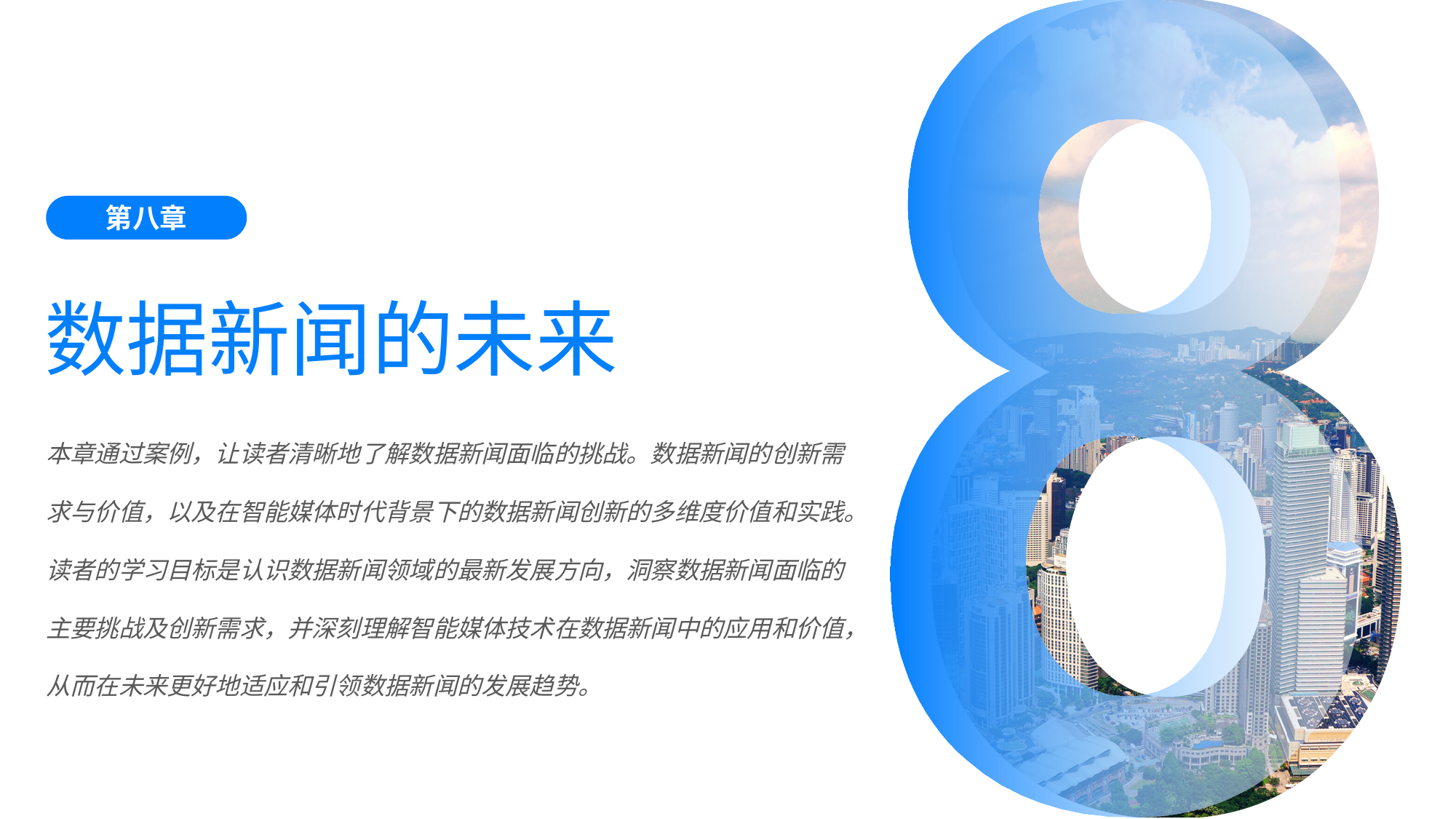

第八章
数据新闻的未来
本章通过案例，让读者清晰地了解数据新闻面临的挑战。数据新闻的创新需求与价值，以及在智能媒体时代背景下的数据新闻创新的多维度价值和实践。读者的学习目标是认识数据新闻领域的最新发展方向，洞察数据新闻面临的主要挑战及创新需求，并深刻理解智能媒体技术在数据新闻中的应用和价值，从而在未来更好地适应和引领数据新闻的发展趋势。